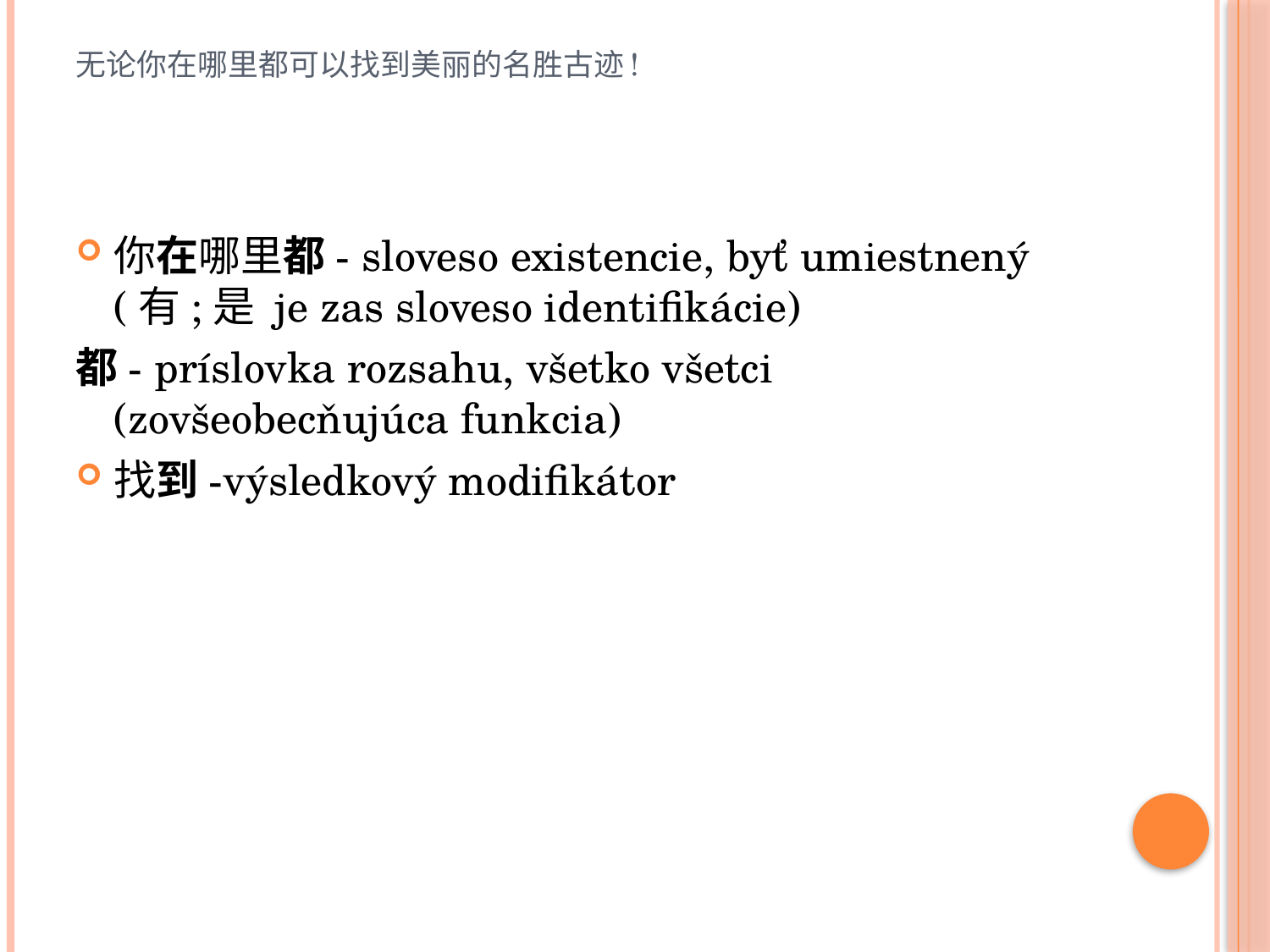

# 无论你在哪里都可以找到美丽的名胜古迹!
你在哪里都- sloveso existencie, byť umiestnený (有;是 je zas sloveso identifikácie)
都- príslovka rozsahu, všetko všetci (zovšeobecňujúca funkcia)
找到-výsledkový modifikátor